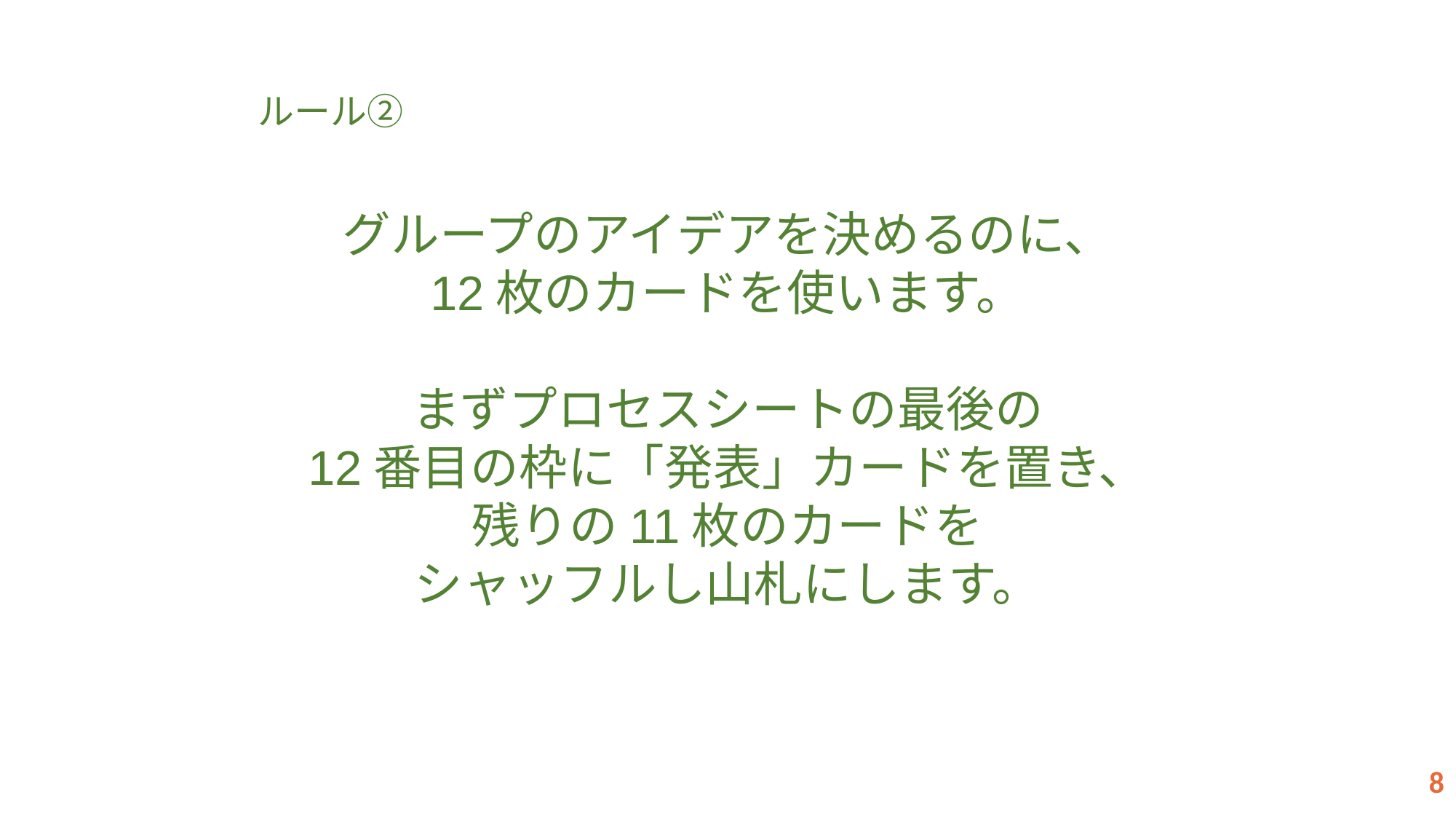

ルール②
グループのアイデアを決めるのに、
12枚のカードを使います。

まずプロセスシートの最後の
12番目の枠に「発表」カードを置き、
残りの11枚のカードを
シャッフルし山札にします。
8